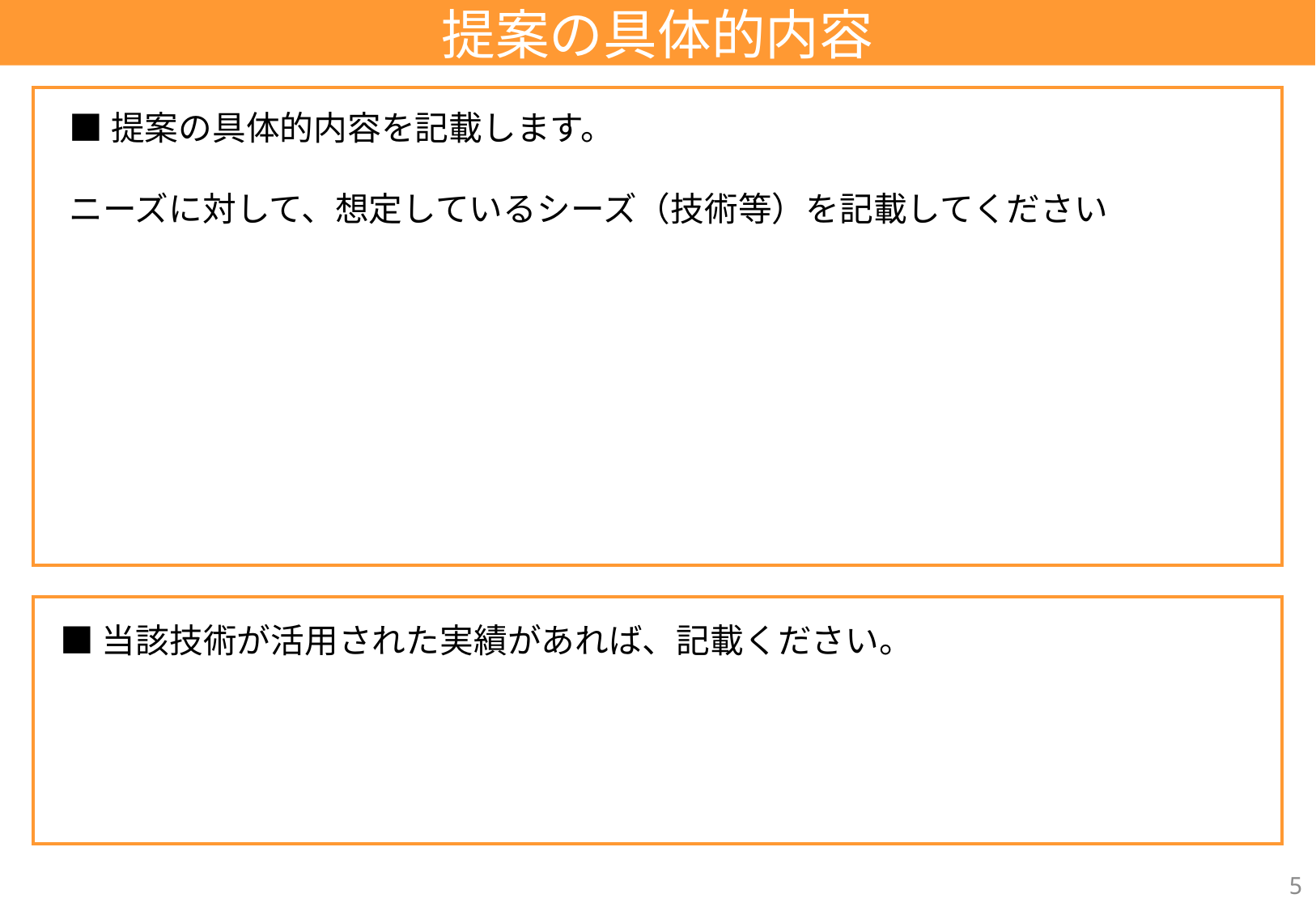

提案の具体的内容

■提案の具体的内容を記載します。

ニーズに対して、想定しているシーズ（技術等）を記載してください

■当該技術が活用された実績があれば、記載ください。
5